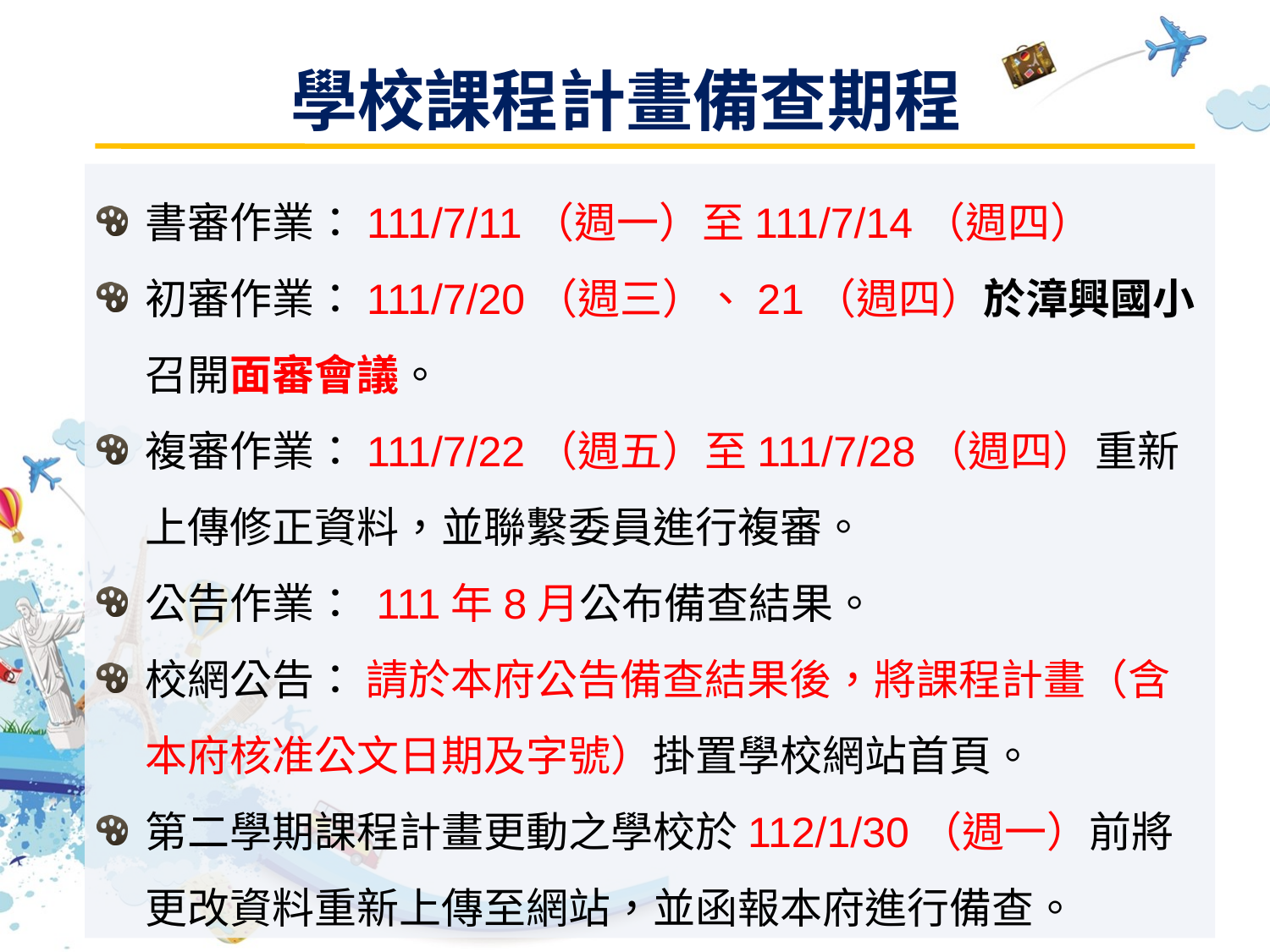

學校課程計畫備查期程
書審作業：111/7/11（週一）至111/7/14（週四）
初審作業：111/7/20（週三）、21（週四）於漳興國小召開面審會議。
複審作業：111/7/22（週五）至111/7/28（週四）重新上傳修正資料，並聯繫委員進行複審。
公告作業： 111年8月公布備查結果。
校網公告： 請於本府公告備查結果後，將課程計畫（含本府核准公文日期及字號）掛置學校網站首頁。
第二學期課程計畫更動之學校於112/1/30（週一）前將更改資料重新上傳至網站，並函報本府進行備查。